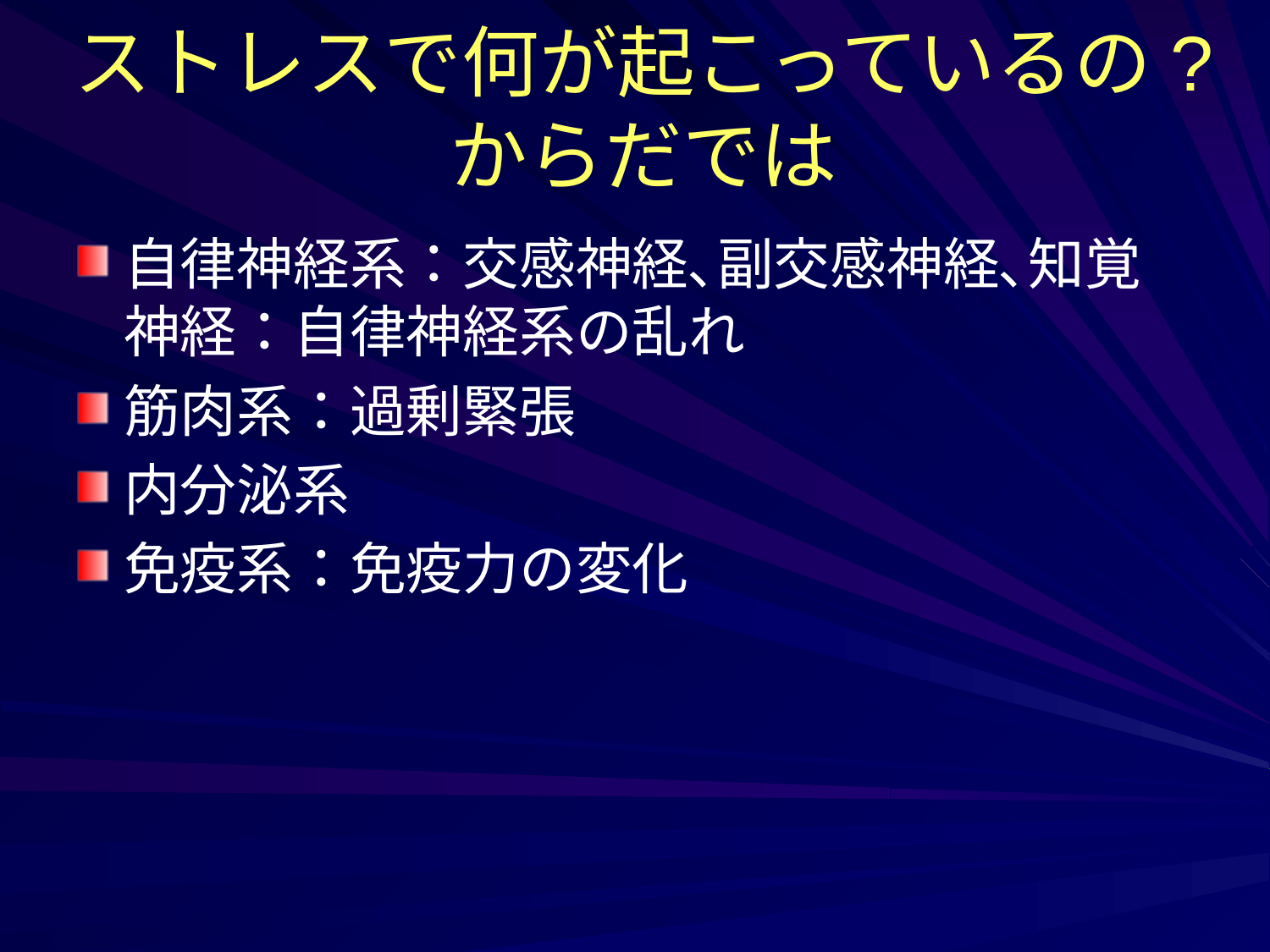

# ストレスで何が起こっているの? からだでは
自律神経系：交感神経､副交感神経､知覚神経：自律神経系の乱れ
筋肉系：過剰緊張
内分泌系
免疫系：免疫力の変化